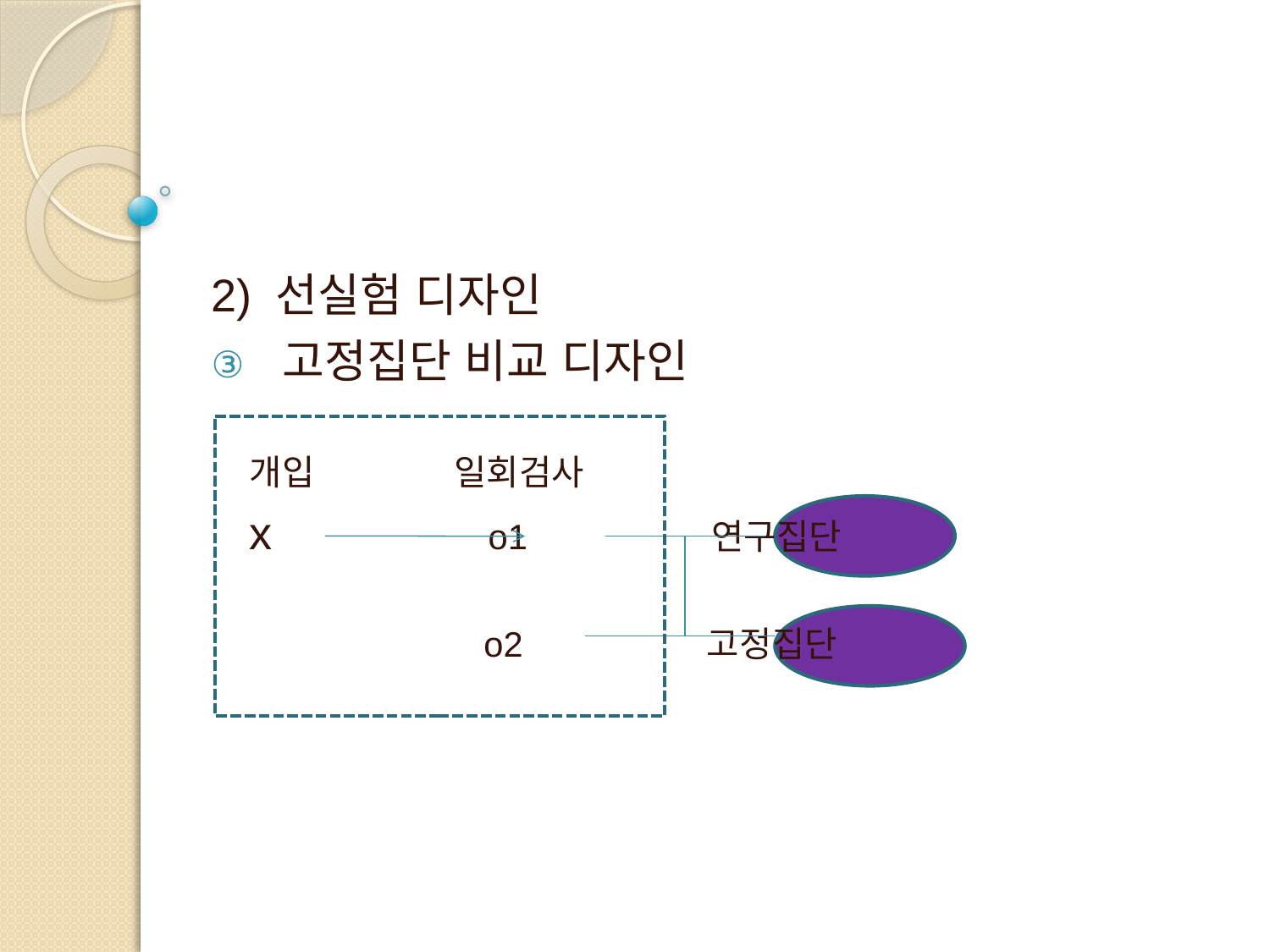

2) 선실험 디자인
고정집단 비교 디자인

   개입              일회검사
   x                 o1                  연구집단

                            o2                  고정집단